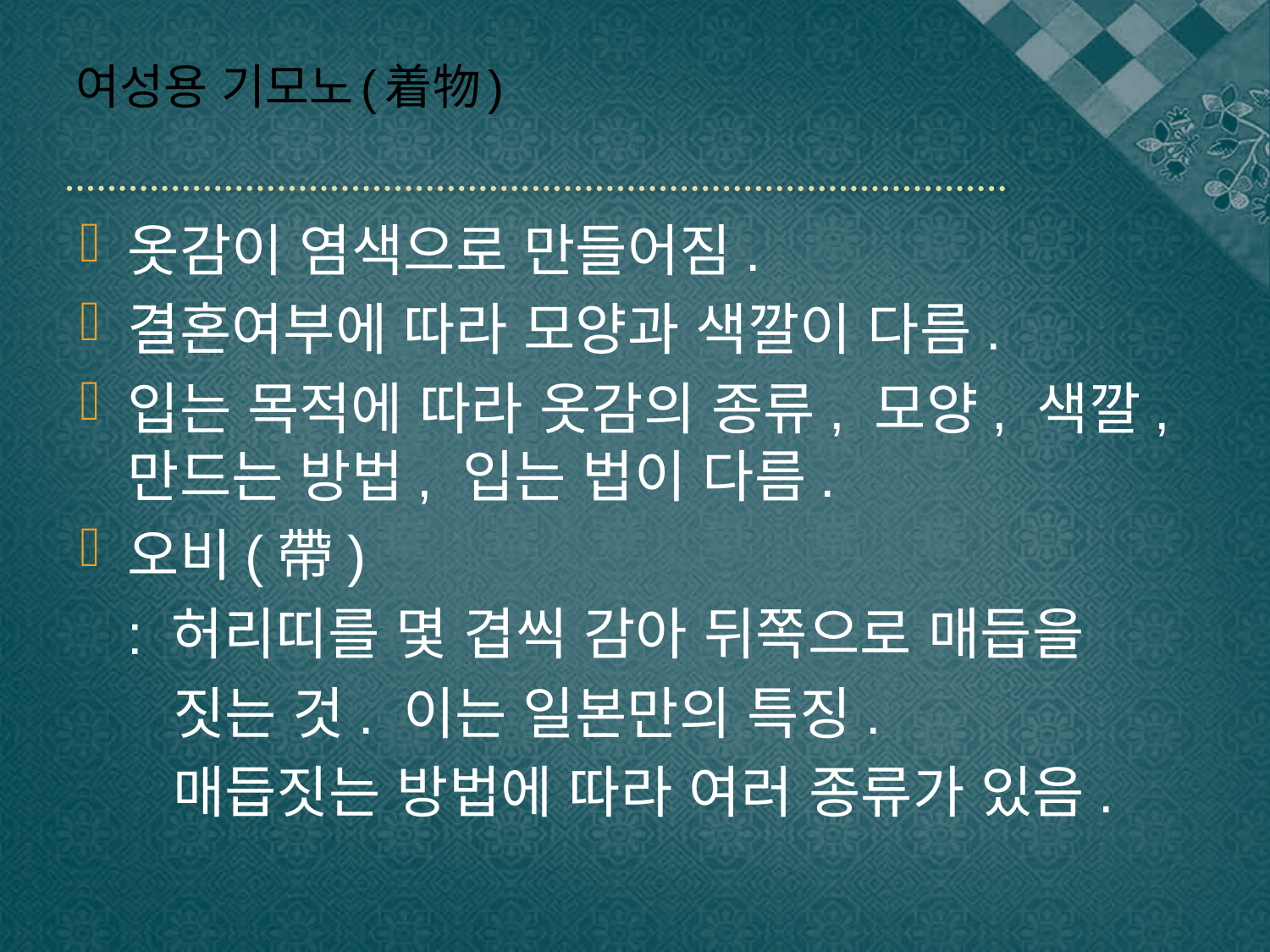

# 여성용 기모노(着物)
옷감이 염색으로 만들어짐.
결혼여부에 따라 모양과 색깔이 다름.
입는 목적에 따라 옷감의 종류, 모양, 색깔, 만드는 방법, 입는 법이 다름.
오비(帶)
   : 허리띠를 몇 겹씩 감아 뒤쪽으로 매듭을
     짓는 것. 이는 일본만의 특징.
     매듭짓는 방법에 따라 여러 종류가 있음.